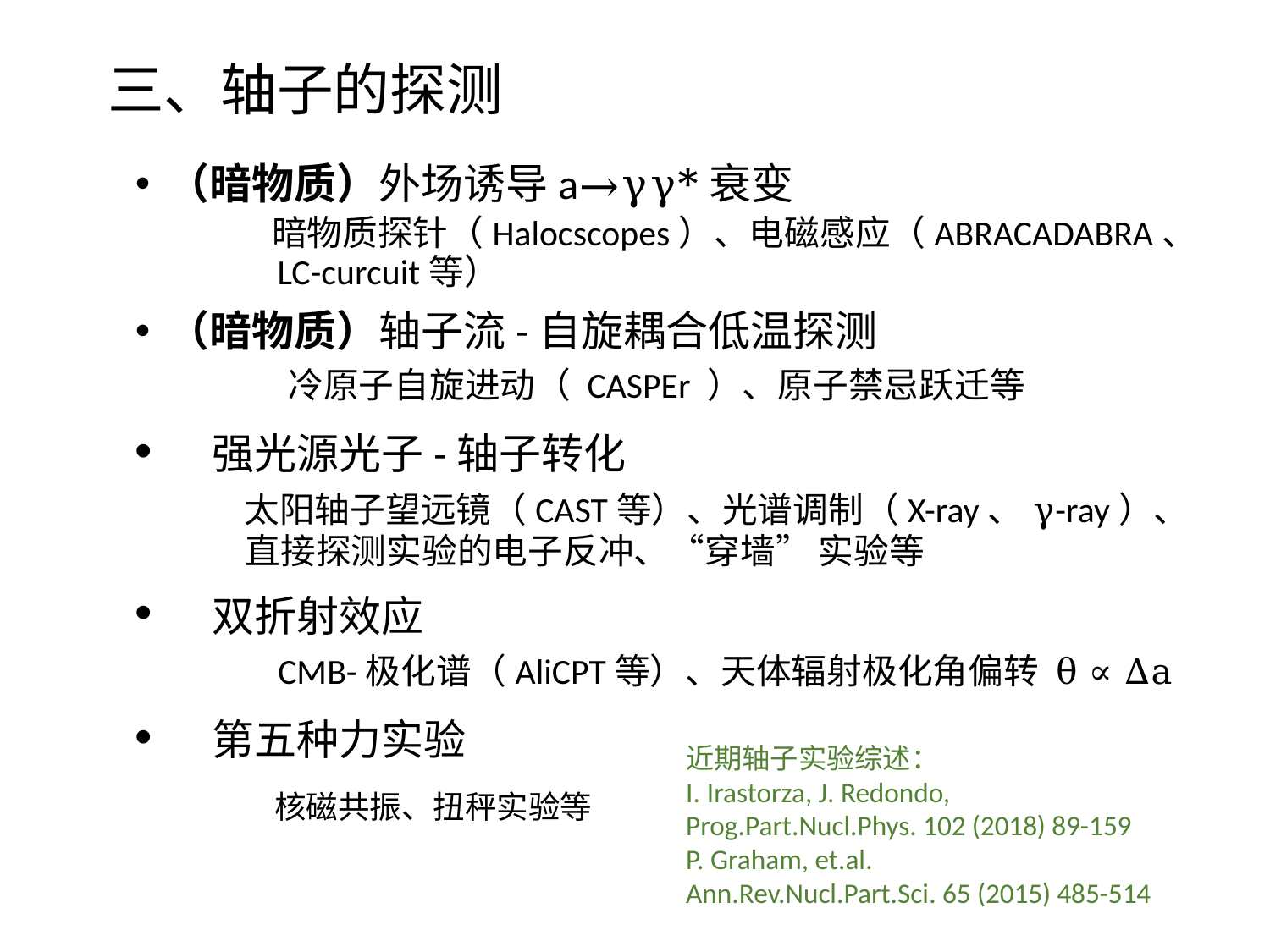

# 三、轴子的探测
（暗物质）外场诱导a→γγ*衰变
           暗物质探针（Halocscopes）、电磁感应（ABRACADABRA、
             LC-curcuit等）
（暗物质）轴子流-自旋耦合低温探测
           冷原子自旋进动（ CASPEr ）、原子禁忌跃迁等
   强光源光子-轴子转化
       太阳轴子望远镜（CAST等）、光谱调制（X-ray、γ-ray）、
          直接探测实验的电子反冲、“穿墙” 实验等
   双折射效应
         CMB-极化谱（AliCPT等）、天体辐射极化角偏转 θ ∝ Δa
   第五种力实验

近期轴子实验综述：
I. Irastorza, J. Redondo,
Prog.Part.Nucl.Phys. 102 (2018) 89-159
P. Graham, et.al.
Ann.Rev.Nucl.Part.Sci. 65 (2015) 485-514
核磁共振、扭秤实验等